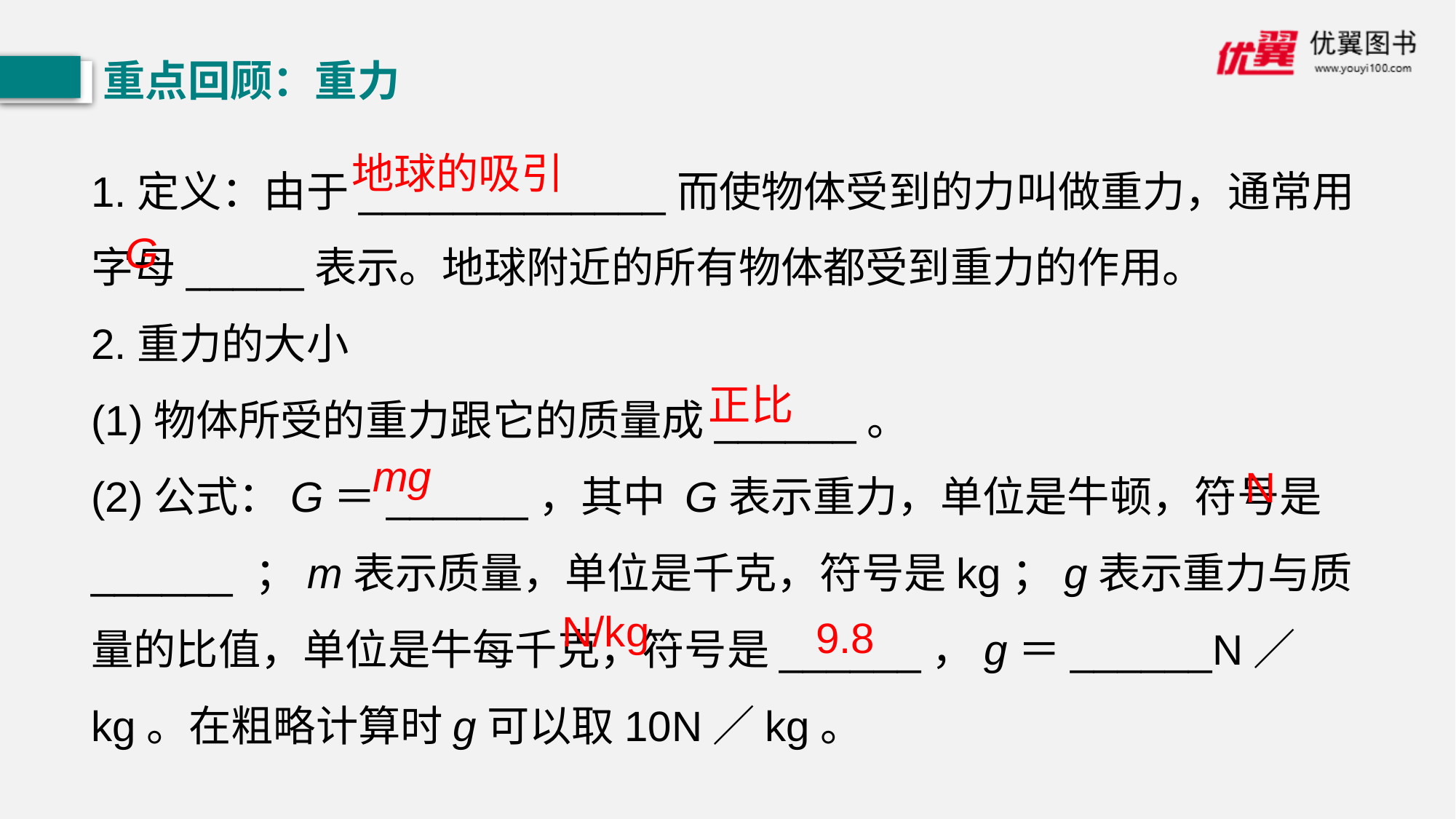

重点回顾：重力

1.定义：由于_____________而使物体受到的力叫做重力，通常用字母_____表示。地球附近的所有物体都受到重力的作用。
2.重力的大小
(1)物体所受的重力跟它的质量成______。
(2)公式：G＝______，其中 G表示重力，单位是牛顿，符号是______ ；m表示质量，单位是千克，符号是kg；g表示重力与质量的比值，单位是牛每千克，符号是______，g＝______N／kg。在粗略计算时g可以取10N／kg。
地球的吸引
G
正比
mg
N
N/kg
9.8